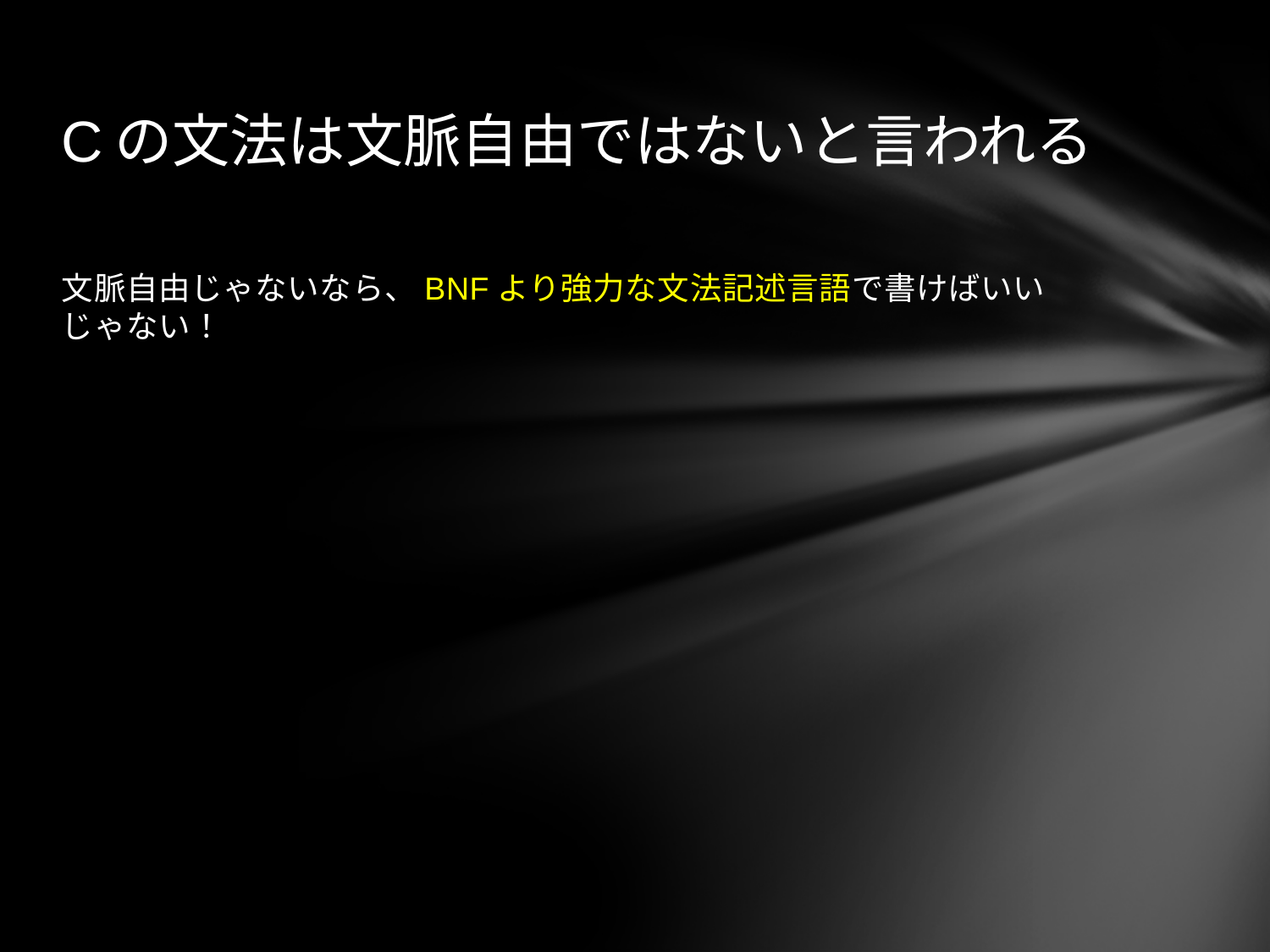

# Cの文法は文脈自由ではないと言われる

文脈自由じゃないなら、BNFより強力な文法記述言語で書けばいいじゃない！